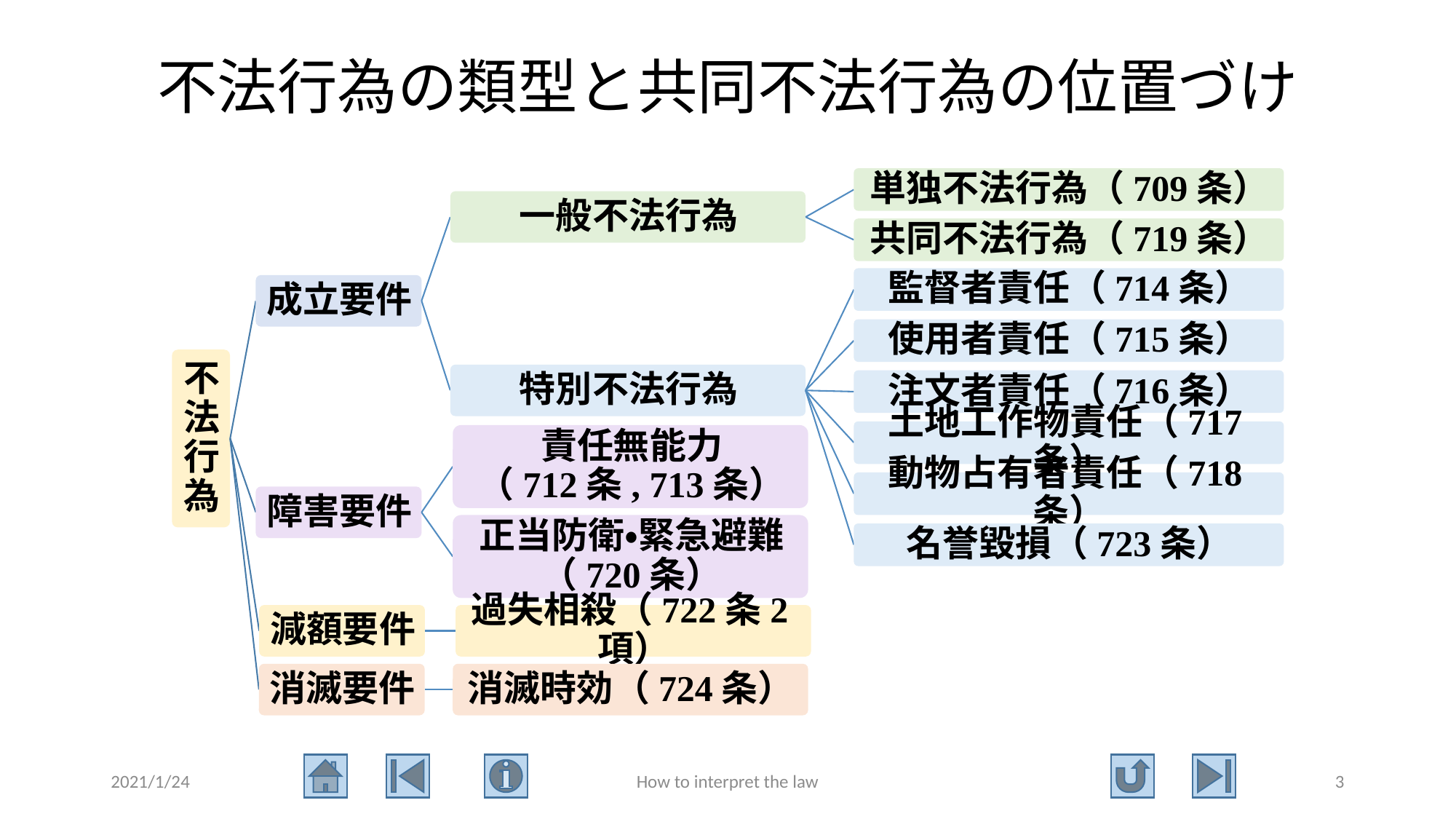

# 不法行為の類型と共同不法行為の位置づけ
不
法
行
為

成立要件

一般不法行為

単独不法行為（709条）

共同不法行為（719条）

特別不法行為

監督者責任（714条）

使用者責任（715条）

注文者責任（716条）

土地工作物責任（717条）

動物占有者責任（718条）

名誉毀損（723条）

障害要件

責任無能力
（712条, 713条）

正当防衛・緊急避難
（720条）

減額要件

過失相殺（722条2項）

消滅要件

消滅時効（724条）
2021/1/24
How to interpret the law
3